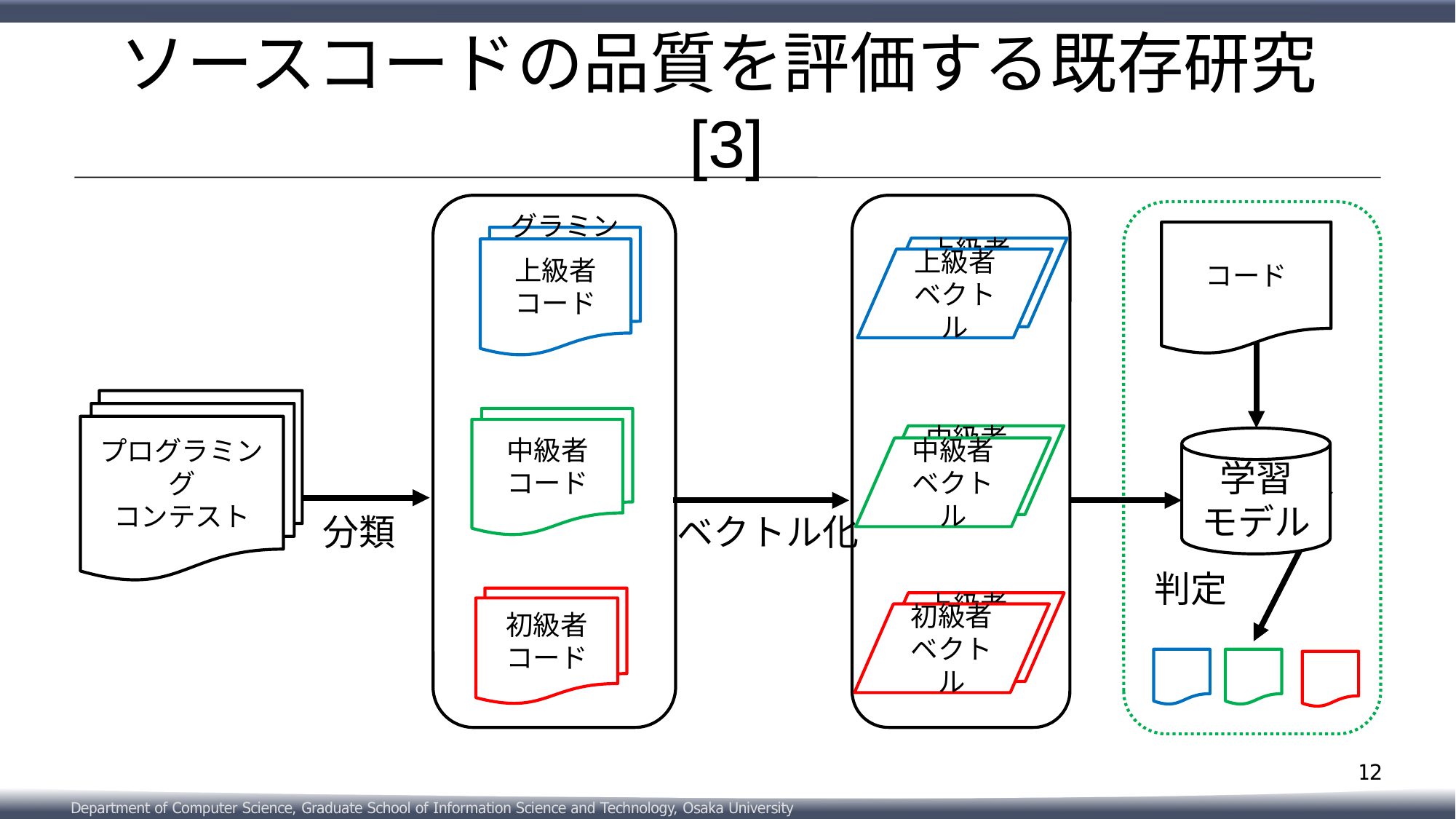

# ソースコードの品質を評価する既存研究[3]

学習
モデル
コード
グラミング
コンテスト
上級者
コード
上級者
ベクトル
上級者
ベクトル
コード
コード
プログラミング
コンテスト
中級者
中級者
コード
中級者
ベクトル
中級者
ベクトル
ベクトル化
分類
判定
中級者
初級者
コード
上級者
ベクトル
初級者
ベクトル

12